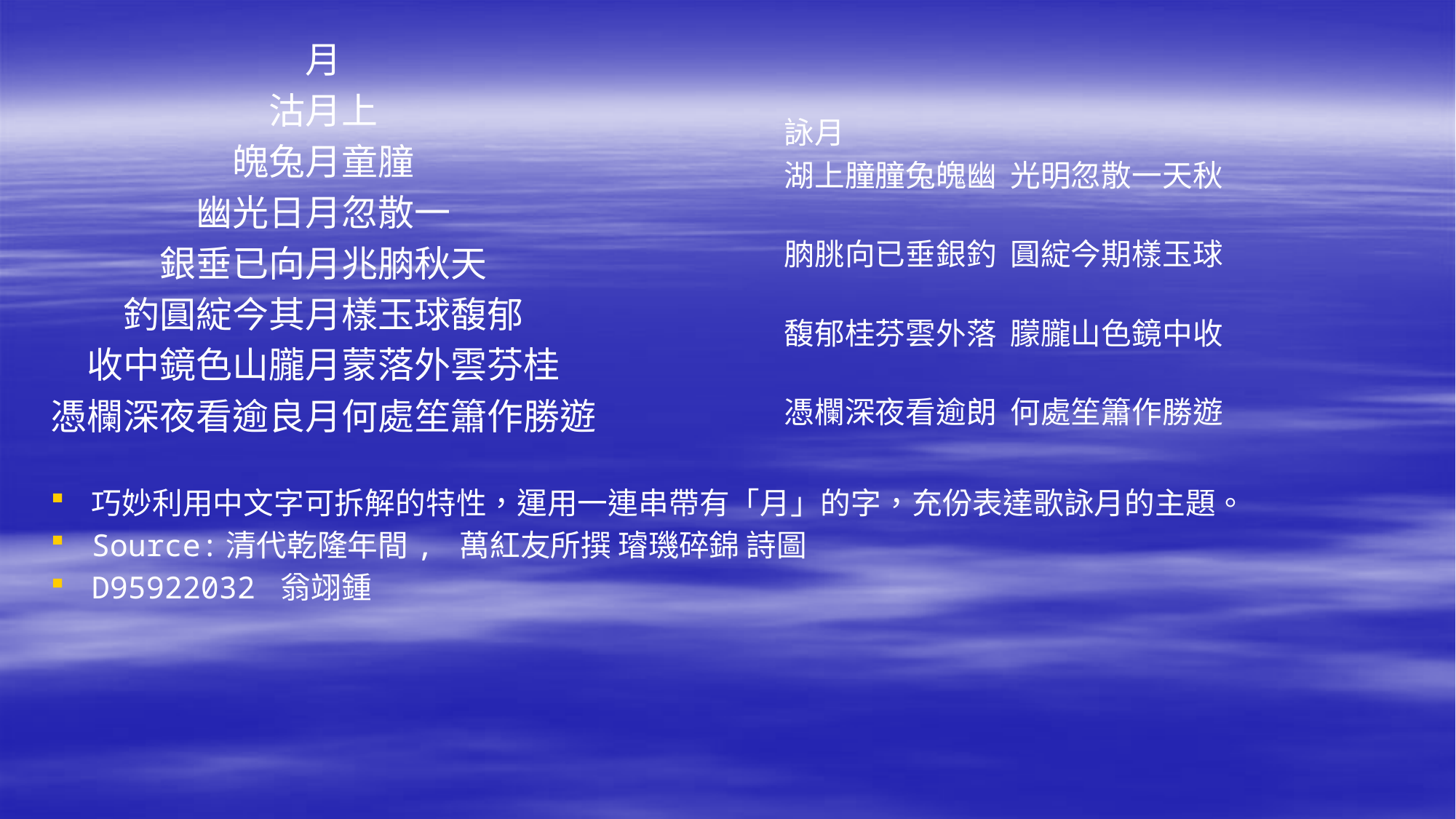

月
　　　　　　沽月上
　　　　　魄兔月童膧
　　　　幽光日月忽散一
　　　銀垂已向月兆朒秋天
　　釣圓綻今其月樣玉球馥郁
　收中鏡色山朧月蒙落外雲芬桂
憑欄深夜看逾良月何處笙簫作勝遊
詠月
湖上朣朣兔魄幽  光明忽散一天秋
朒朓向已垂銀釣  圓綻今期樣玉球
馥郁桂芬雲外落  朦朧山色鏡中收
憑欄深夜看逾朗  何處笙簫作勝遊
巧妙利用中文字可拆解的特性，運用一連串帶有「月」的字，充份表達歌詠月的主題。
Source:清代乾隆年間, 萬紅友所撰 璿璣碎錦 詩圖
D95922032 翁翊鍾